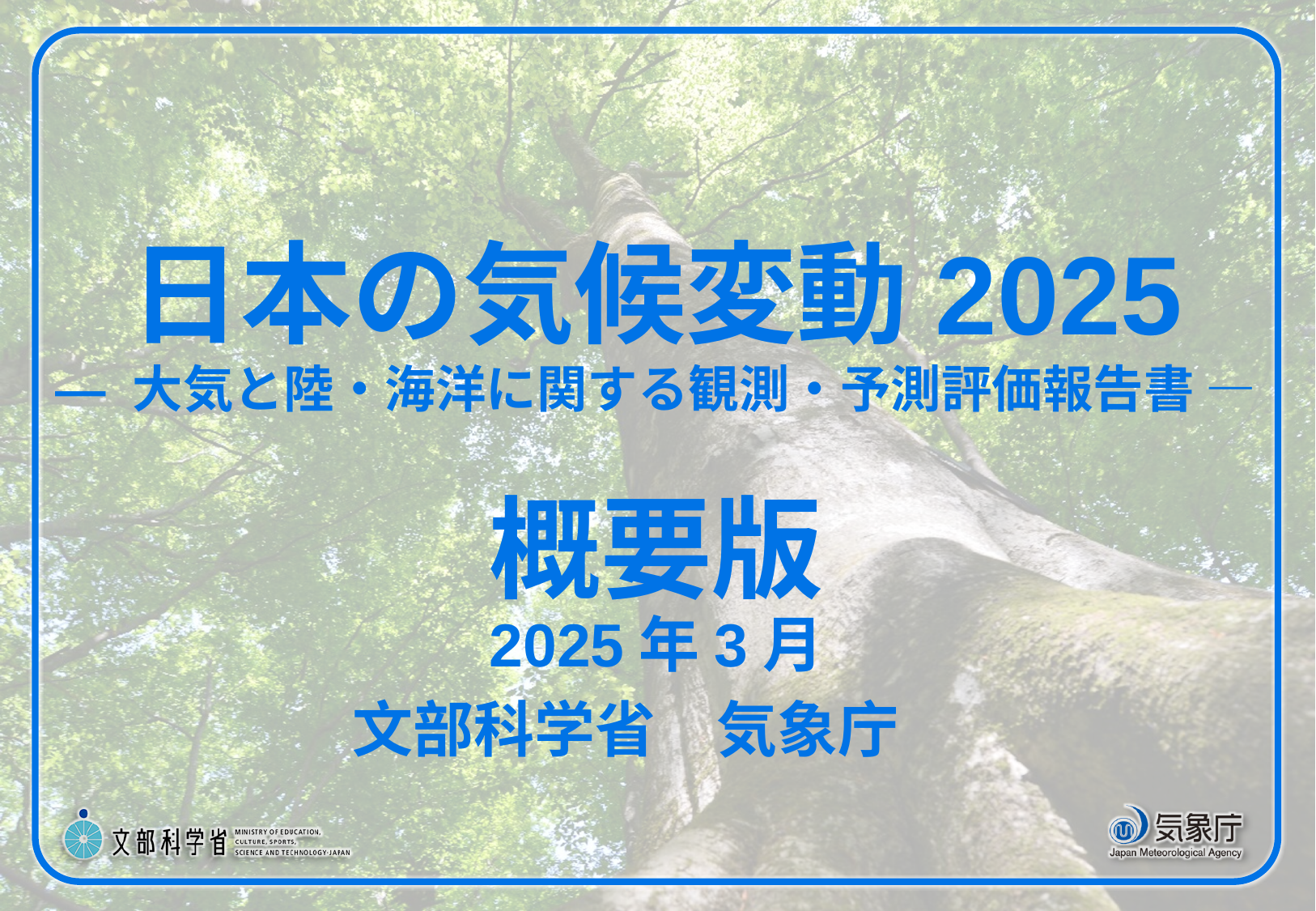

# 日本の気候変動2025 — 大気と陸・海洋に関する観測・予測評価報告書 — 概要版
2025年3月
文部科学省　気象庁